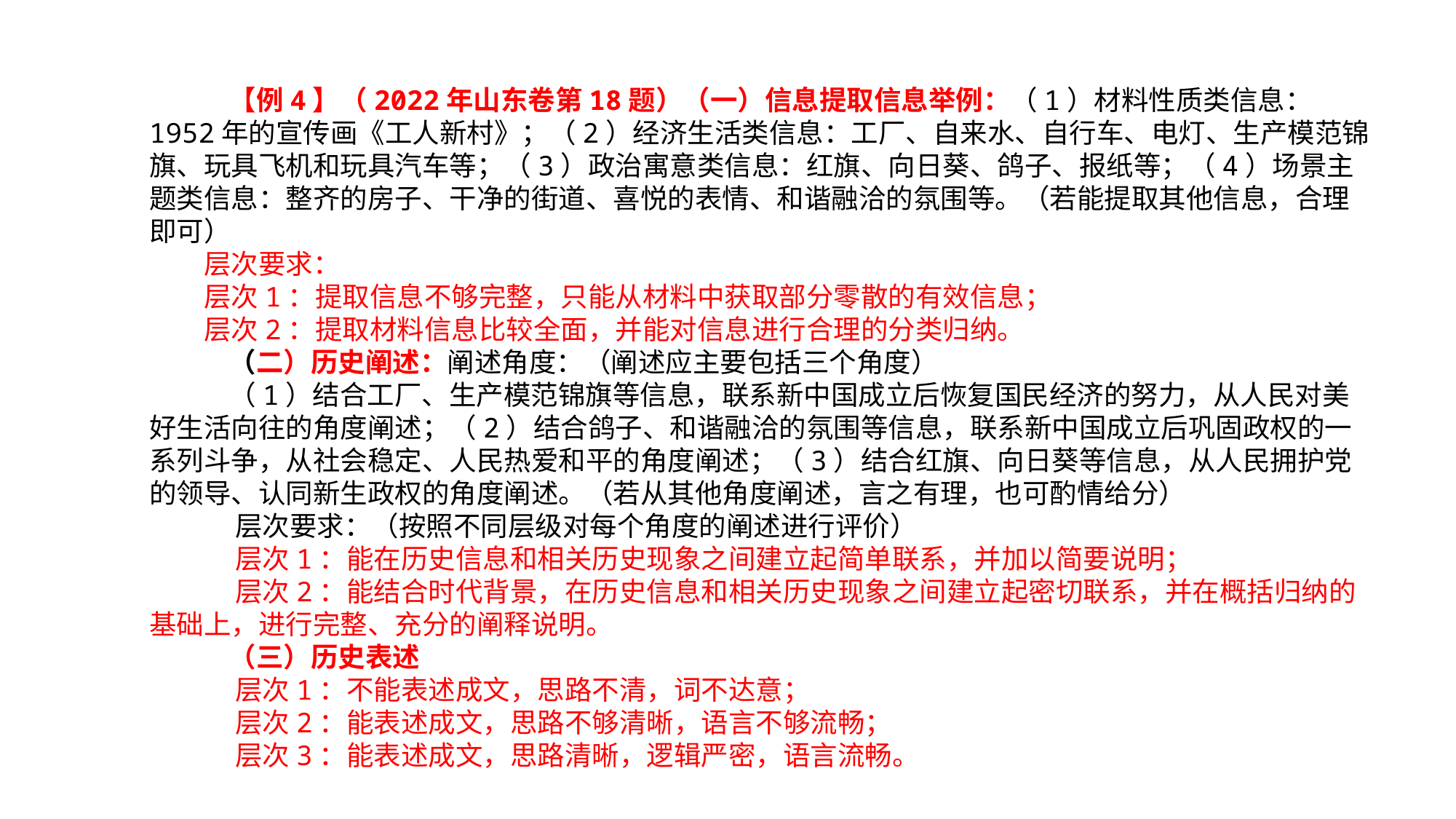

【例4】（2022年山东卷第18题）（一）信息提取信息举例：（1）材料性质类信息：1952年的宣传画《工人新村》；（2）经济生活类信息：工厂、自来水、自行车、电灯、生产模范锦旗、玩具飞机和玩具汽车等；（3）政治寓意类信息：红旗、向日葵、鸽子、报纸等；（4）场景主题类信息：整齐的房子、干净的街道、喜悦的表情、和谐融洽的氛围等。（若能提取其他信息，合理即可）
层次要求：
层次1：提取信息不够完整，只能从材料中获取部分零散的有效信息；
层次2：提取材料信息比较全面，并能对信息进行合理的分类归纳。
   （二）历史阐述：阐述角度：（阐述应主要包括三个角度）
   （1）结合工厂、生产模范锦旗等信息，联系新中国成立后恢复国民经济的努力，从人民对美好生活向往的角度阐述；（2）结合鸽子、和谐融洽的氛围等信息，联系新中国成立后巩固政权的一系列斗争，从社会稳定、人民热爱和平的角度阐述；（3）结合红旗、向日葵等信息，从人民拥护党的领导、认同新生政权的角度阐述。（若从其他角度阐述，言之有理，也可酌情给分）
    层次要求：（按照不同层级对每个角度的阐述进行评价）
    层次1：能在历史信息和相关历史现象之间建立起简单联系，并加以简要说明；
    层次2：能结合时代背景，在历史信息和相关历史现象之间建立起密切联系，并在概括归纳的基础上，进行完整、充分的阐释说明。
   （三）历史表述
    层次1：不能表述成文，思路不清，词不达意；
    层次2：能表述成文，思路不够清晰，语言不够流畅；
    层次3：能表述成文，思路清晰，逻辑严密，语言流畅。